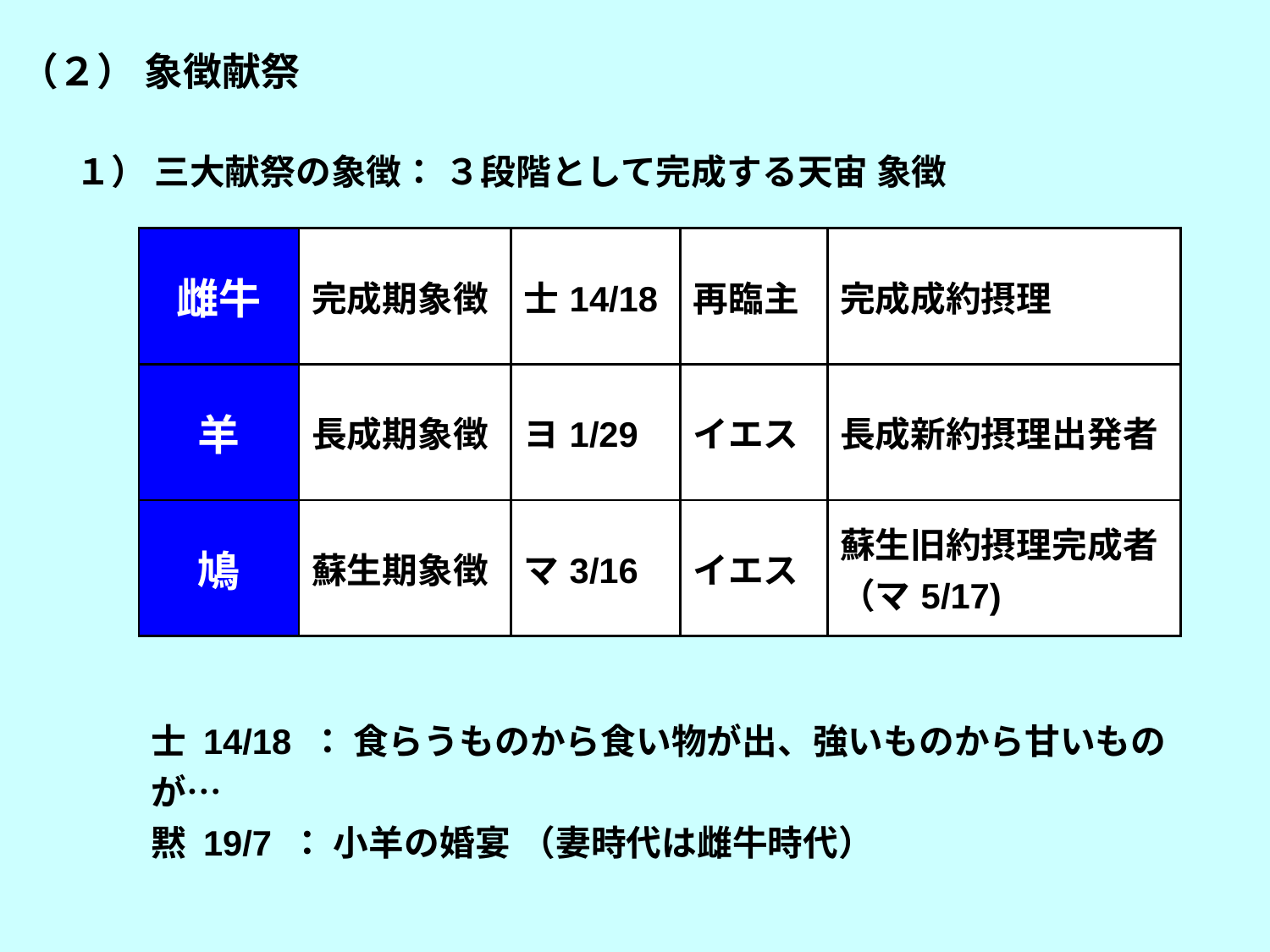

（２） 象徴献祭
１） 三大献祭の象徴： ３段階として完成する天宙 象徴
| 雌牛 | 完成期象徴 | 士14/18 | 再臨主 | 完成成約摂理 |
| --- | --- | --- | --- | --- |
| 羊 | 長成期象徴 | ヨ1/29 | イエス | 長成新約摂理出発者 |
| 鳩 | 蘇生期象徴 | マ3/16 | イエス | 蘇生旧約摂理完成者（マ5/17) |
士 14/18 ： 食らうものから食い物が出、強いものから甘いものが…
黙 19/7 ： 小羊の婚宴 （妻時代は雌牛時代）